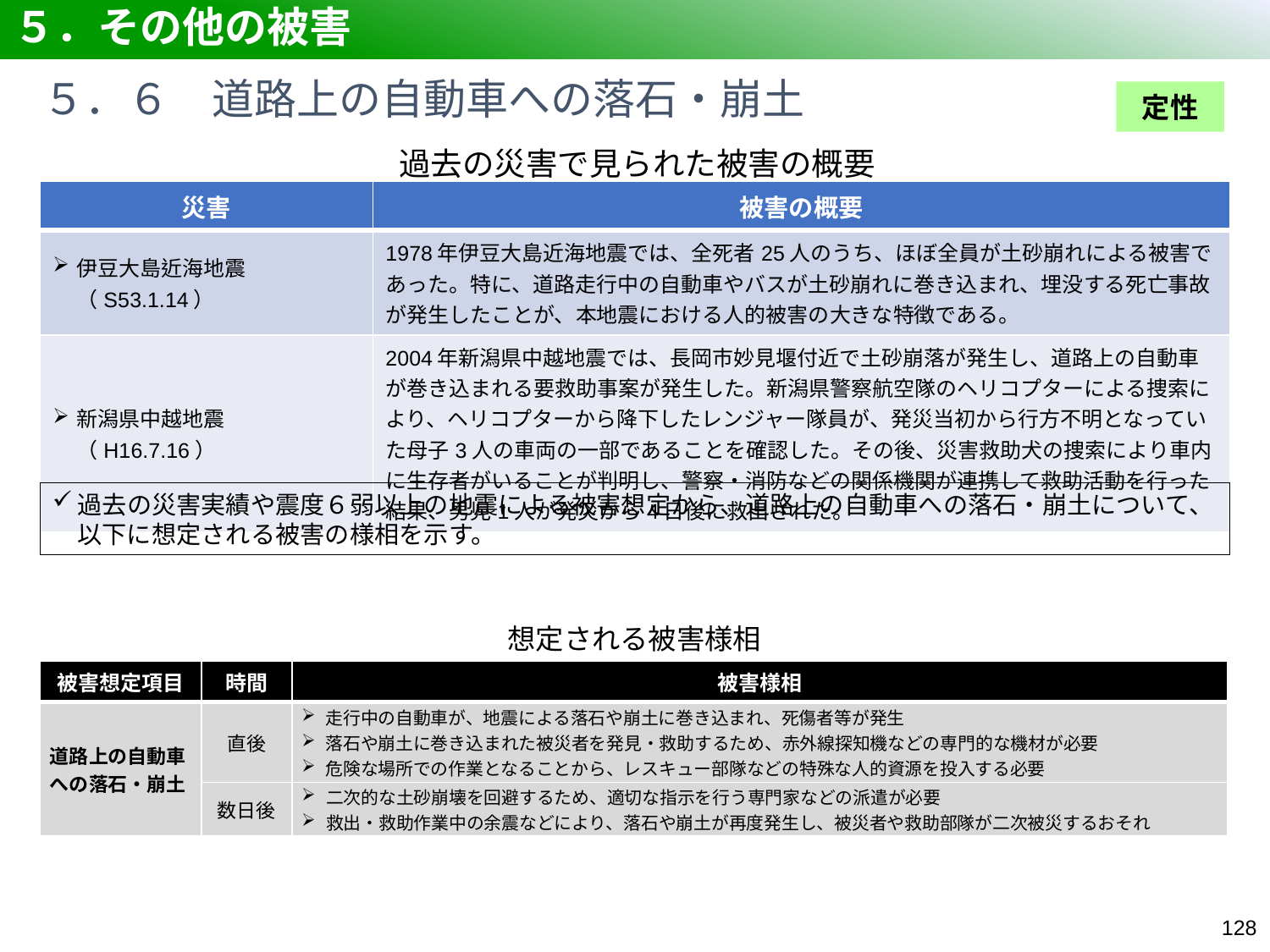

# ５．その他の被害
５．６　道路上の自動車への落石・崩土
定性
過去の災害で見られた被害の概要
| 災害 | 被害の概要 |
| --- | --- |
| 伊豆大島近海地震（S53.1.14） | 1978年伊豆大島近海地震では、全死者25人のうち、ほぼ全員が土砂崩れによる被害であった。特に、道路走行中の自動車やバスが土砂崩れに巻き込まれ、埋没する死亡事故が発生したことが、本地震における人的被害の大きな特徴である。 |
| 新潟県中越地震（H16.7.16） | 2004年新潟県中越地震では、長岡市妙見堰付近で土砂崩落が発生し、道路上の自動車が巻き込まれる要救助事案が発生した。新潟県警察航空隊のヘリコプターによる捜索により、ヘリコプターから降下したレンジャー隊員が、発災当初から行方不明となっていた母子3人の車両の一部であることを確認した。その後、災害救助犬の捜索により車内に生存者がいることが判明し、警察・消防などの関係機関が連携して救助活動を行った結果、男児1人が発災から4日後に救出された。 |
過去の災害実績や震度６弱以上の地震による被害想定から、道路上の自動車への落石・崩土について、以下に想定される被害の様相を示す。
想定される被害様相
| 被害想定項目 | 時間 | 被害様相 |
| --- | --- | --- |
| 道路上の自動車への落石・崩土 | 直後 | 走行中の自動車が、地震による落石や崩土に巻き込まれ、死傷者等が発生 落石や崩土に巻き込まれた被災者を発見・救助するため、赤外線探知機などの専門的な機材が必要 危険な場所での作業となることから、レスキュー部隊などの特殊な人的資源を投入する必要 |
|  | 数日後 | 二次的な土砂崩壊を回避するため、適切な指示を行う専門家などの派遣が必要 救出・救助作業中の余震などにより、落石や崩土が再度発生し、被災者や救助部隊が二次被災するおそれ |
128